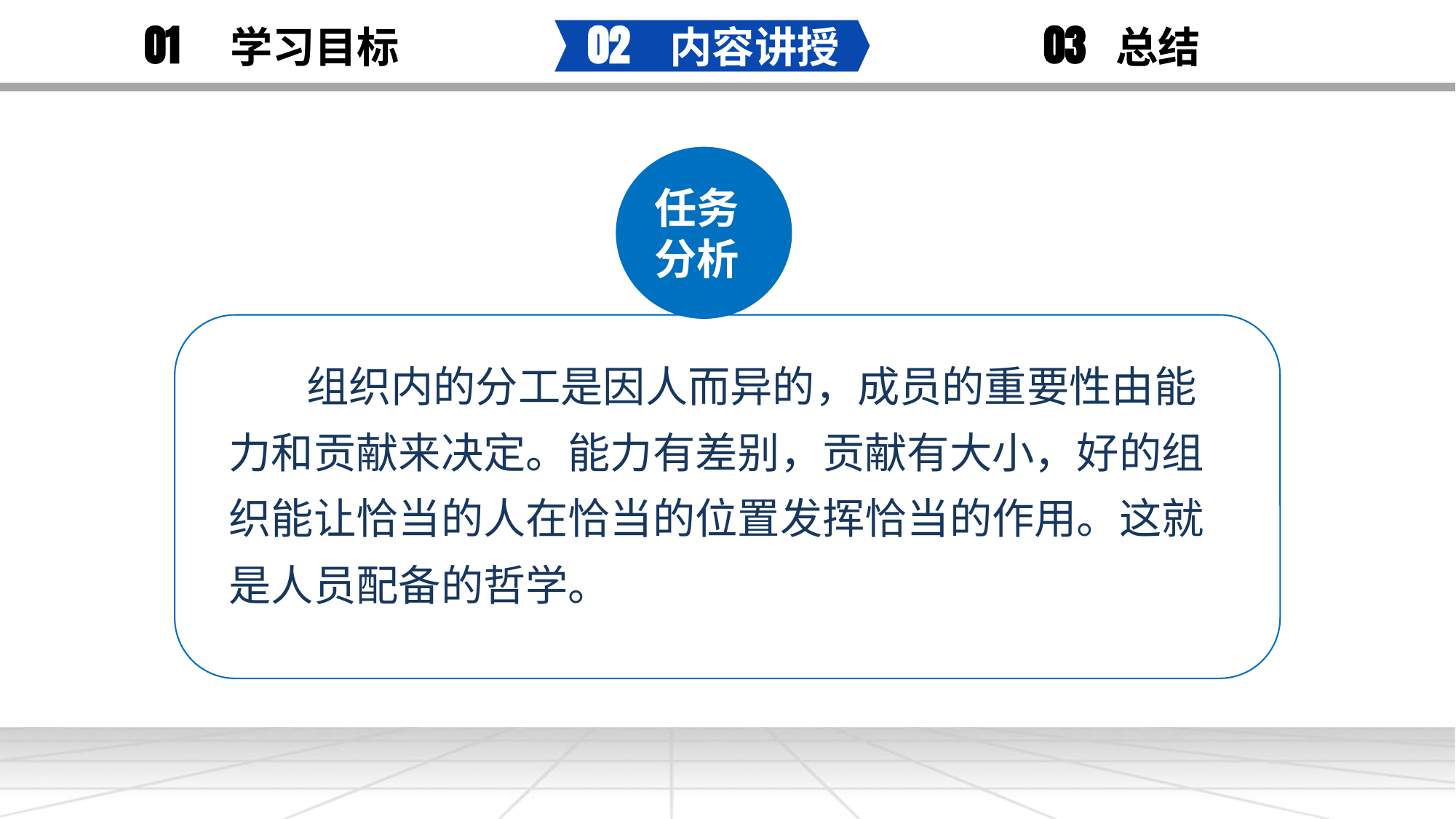

02   内容讲授
03  总结
01    学习目标

任务
分析

     组织内的分工是因人而异的，成员的重要性由能力和贡献来决定。能力有差别，贡献有大小，好的组织能让恰当的人在恰当的位置发挥恰当的作用。这就是人员配备的哲学。